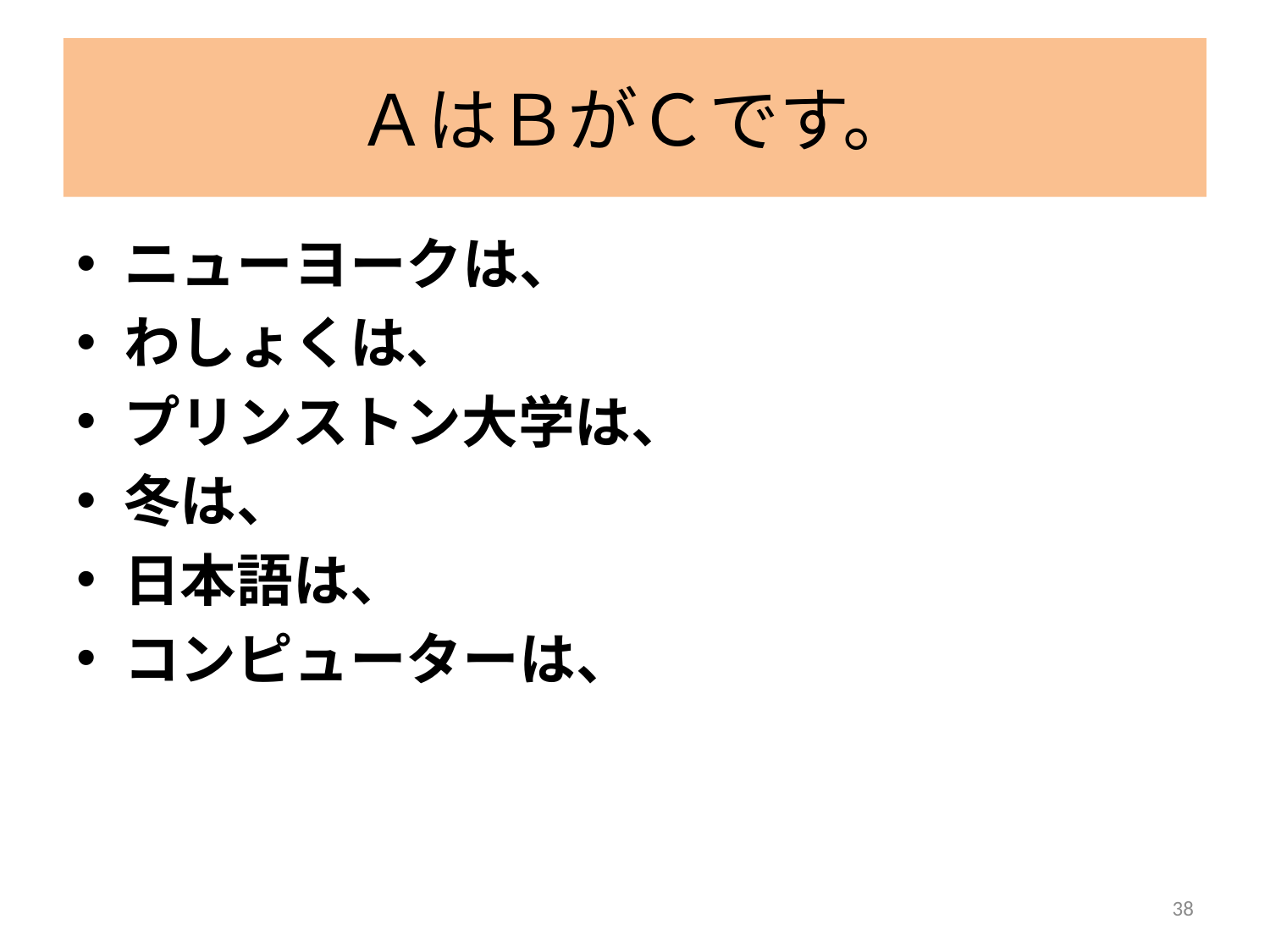

ＡはＢがＣです。
ニューヨークは、
わしょくは、
プリンストン大学は、
冬は、
日本語は、
コンピューターは、

38